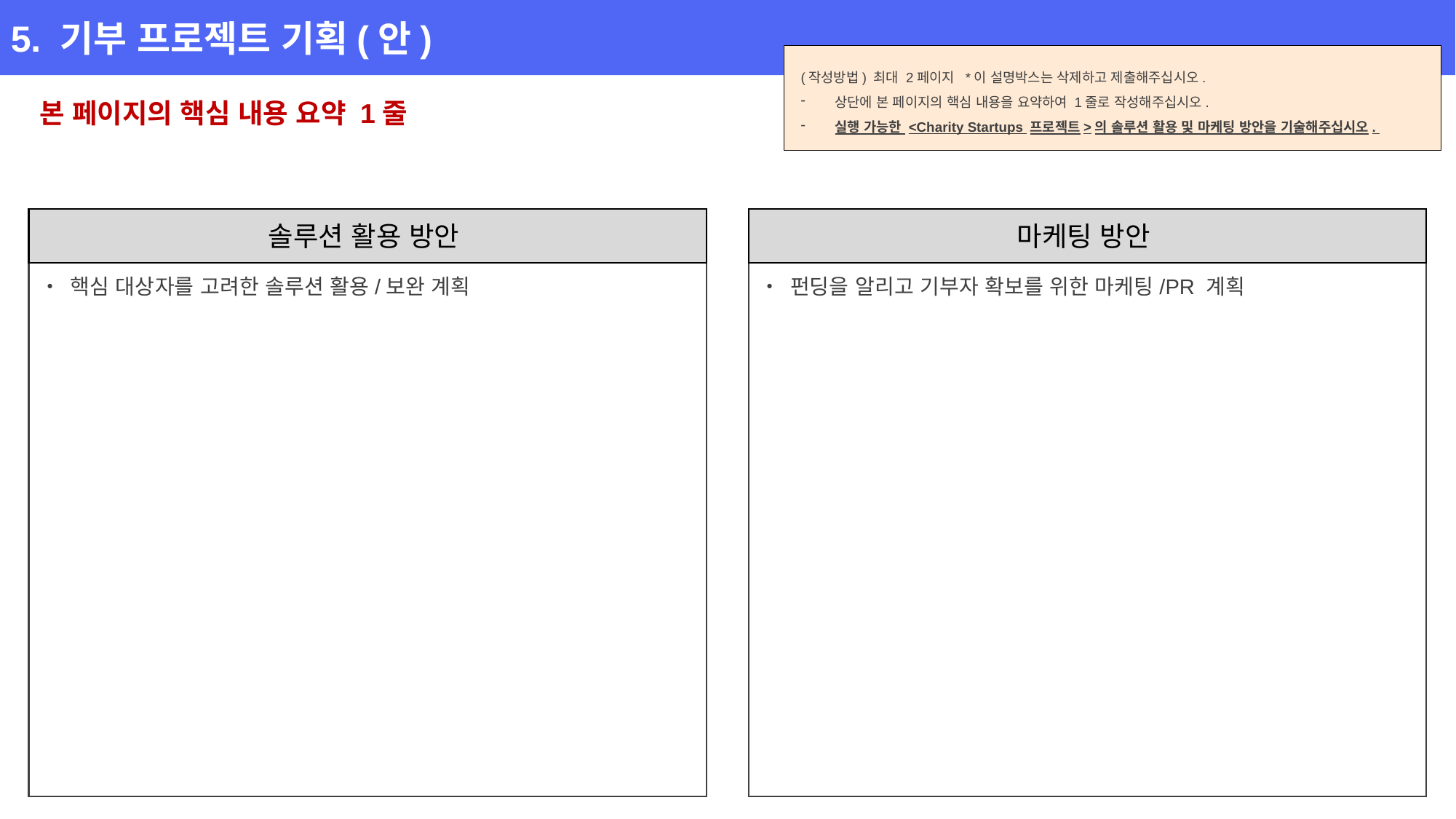

5. 기부 프로젝트 기획(안)
(작성방법) 최대 2페이지  *이 설명박스는 삭제하고 제출해주십시오.
상단에 본 페이지의 핵심 내용을 요약하여 1줄로 작성해주십시오.
실행 가능한 <Charity Startups 프로젝트>의 솔루션 활용 및 마케팅 방안을 기술해주십시오.
본 페이지의 핵심 내용 요약 1줄
솔루션 활용 방안

마케팅 방안

• 핵심 대상자를 고려한 솔루션 활용/보완 계획
• 펀딩을 알리고 기부자 확보를 위한 마케팅/PR 계획